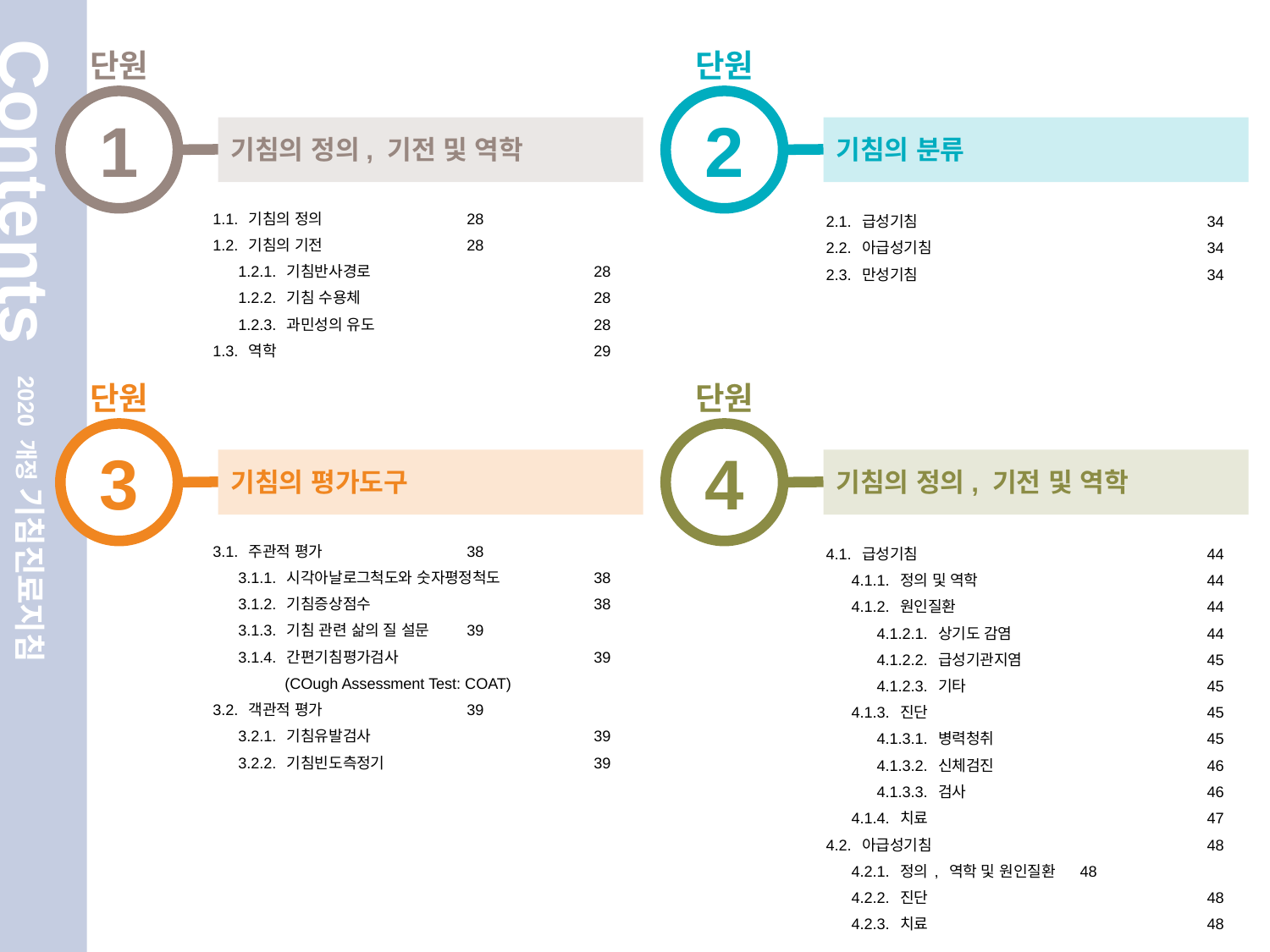

단원

2

기침의 분류
단원

1

기침의 정의, 기전 및 역학
1.1. 기침의 정의		28
1.2. 기침의 기전		28
      1.2.1. 기침반사경로		28
      1.2.2. 기침 수용체		28
      1.2.3. 과민성의 유도		28
1.3. 역학			29
2.1. 급성기침			34
2.2. 아급성기침			34
2.3. 만성기침			34
단원

4

기침의 정의, 기전 및 역학
단원

3

기침의 평가도구
3.1. 주관적 평가		38
      3.1.1. 시각아날로그척도와 숫자평정척도	38
      3.1.2. 기침증상점수		38
      3.1.3. 기침 관련 삶의 질 설문	39
      3.1.4. 간편기침평가검사 		39
                 (COugh Assessment Test: COAT)
3.2. 객관적 평가		39
      3.2.1. 기침유발검사		39
      3.2.2. 기침빈도측정기		39
4.1. 급성기침			44
      4.1.1. 정의 및 역학		44
      4.1.2. 원인질환		44
            4.1.2.1. 상기도 감염		44
            4.1.2.2. 급성기관지염		45
            4.1.2.3. 기타		45
      4.1.3. 진단			45
            4.1.3.1. 병력청취		45
            4.1.3.2. 신체검진		46
            4.1.3.3. 검사		46
      4.1.4. 치료			47
4.2. 아급성기침			48
      4.2.1. 정의, 역학 및 원인질환	48
      4.2.2. 진단			48
      4.2.3. 치료			48